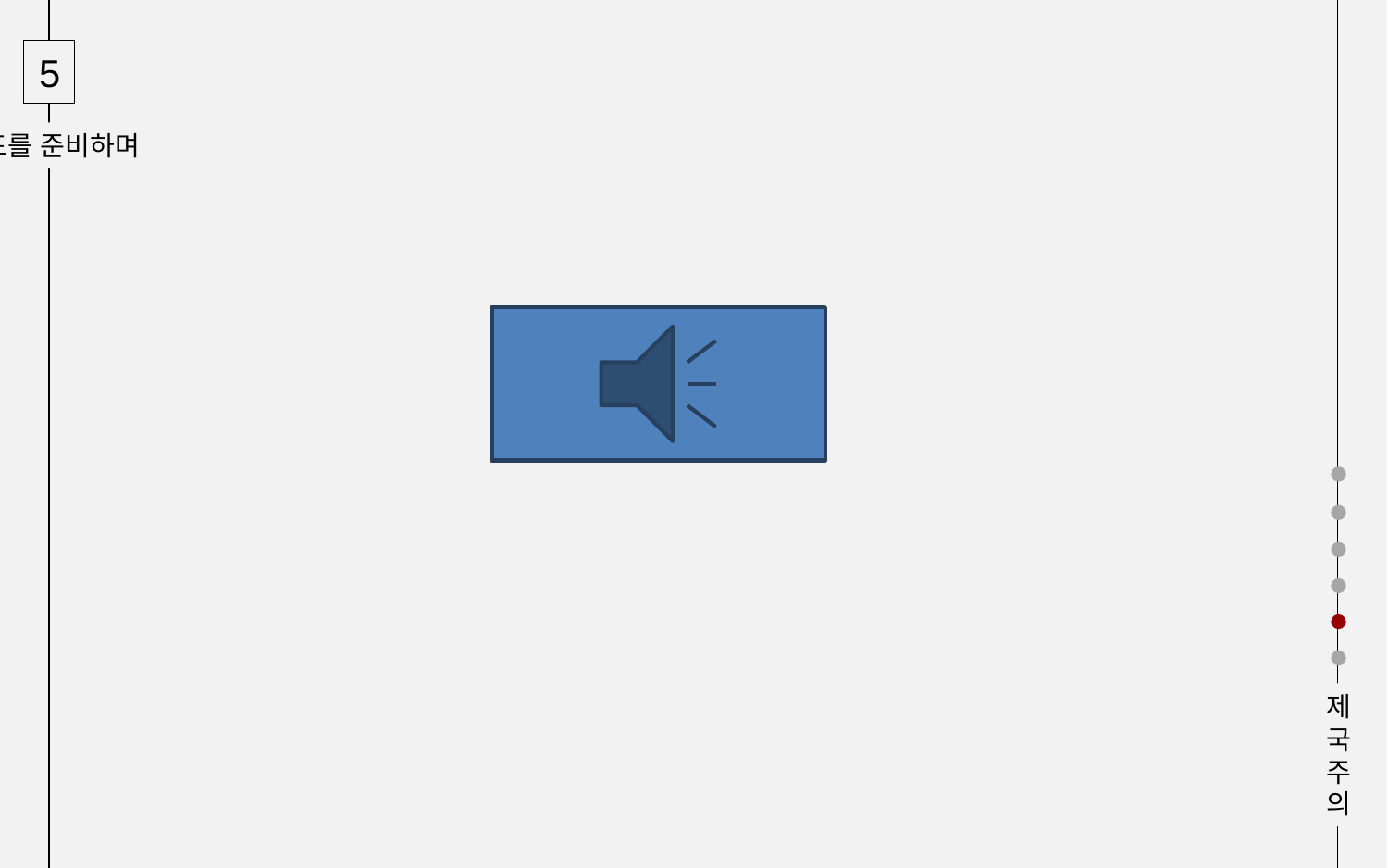

5
발표를 준비하며

제
국
주
의